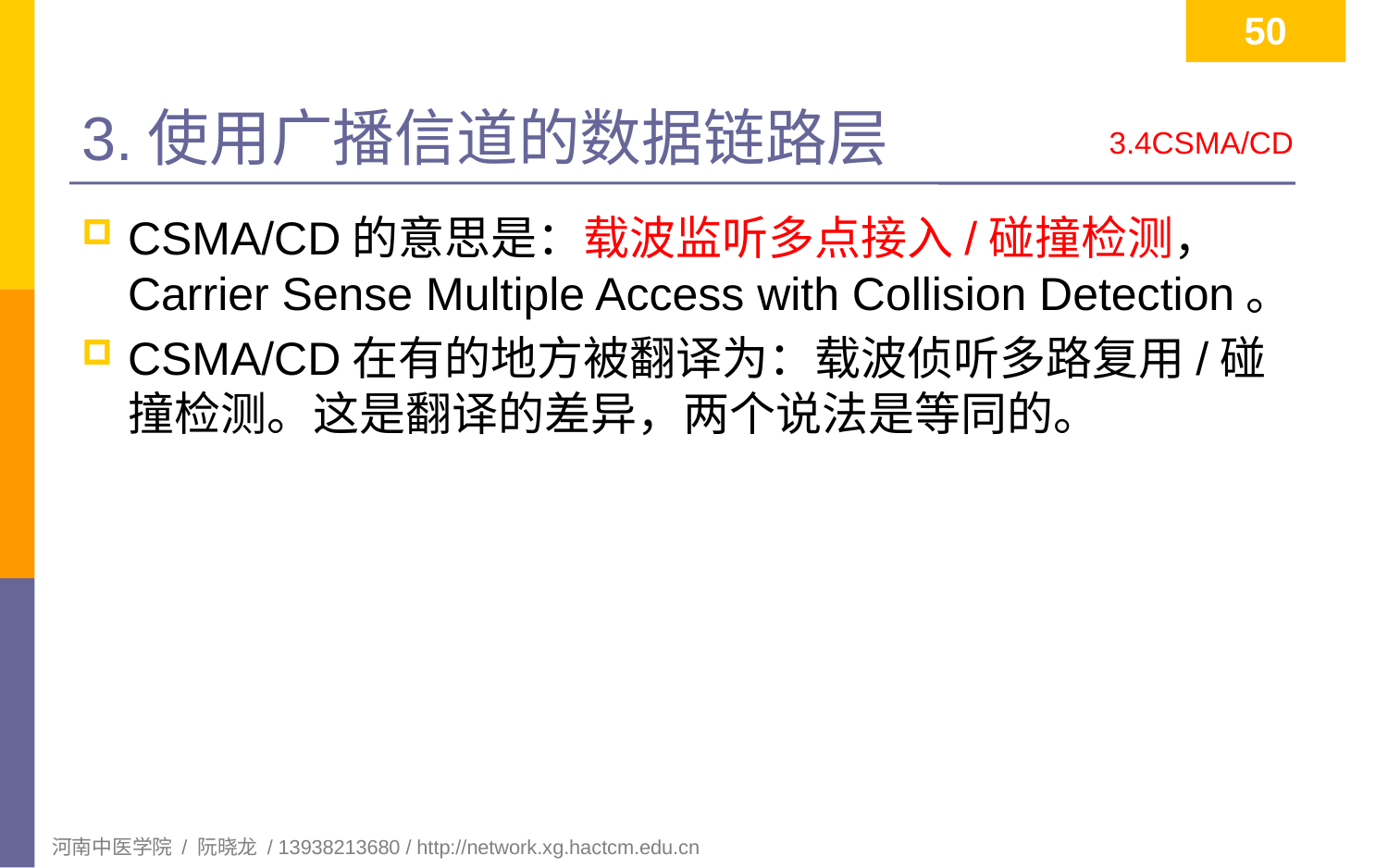

50
# 3.使用广播信道的数据链路层
3.4CSMA/CD
CSMA/CD的意思是：载波监听多点接入/碰撞检测， Carrier Sense Multiple Access with Collision Detection。
CSMA/CD在有的地方被翻译为：载波侦听多路复用/碰撞检测。这是翻译的差异，两个说法是等同的。